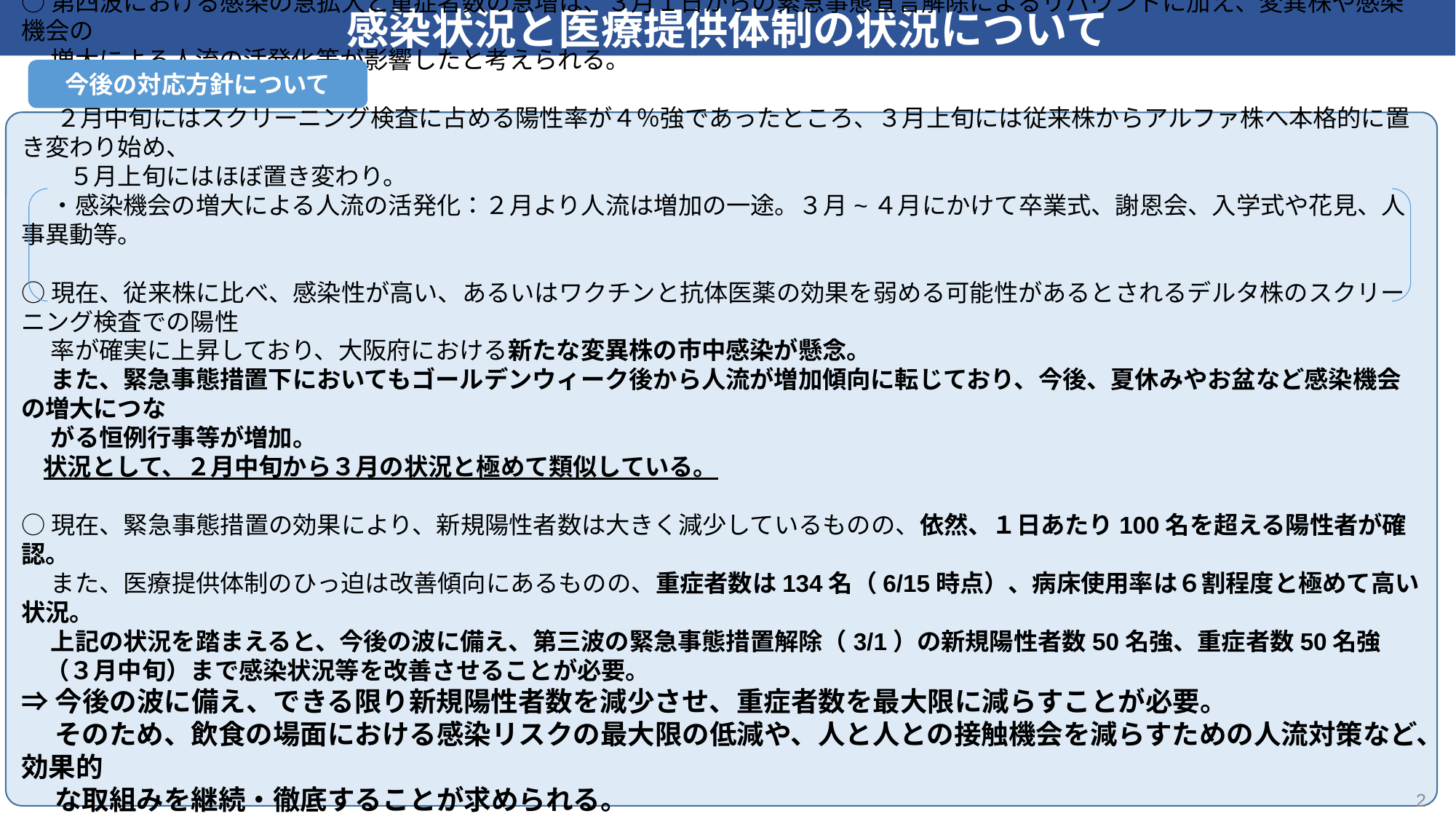

感染状況と医療提供体制の状況について
今後の対応方針について
○第四波における感染の急拡大と重症者数の急増は、３月１日からの緊急事態宣言解除によるリバウンドに加え、変異株や感染機会の
　 増大による人流の活発化等が影響したと考えられる。
　 ・変異株による影響：
　  ２月中旬にはスクリーニング検査に占める陽性率が４％強であったところ、３月上旬には従来株からアルファ株へ本格的に置き変わり始め、
　　５月上旬にはほぼ置き変わり。
　 ・感染機会の増大による人流の活発化：２月より人流は増加の一途。３月~４月にかけて卒業式、謝恩会、入学式や花見、人事異動等。

○現在、従来株に比べ、感染性が高い、あるいはワクチンと抗体医薬の効果を弱める可能性があるとされるデルタ株のスクリーニング検査での陽性
　 率が確実に上昇しており、大阪府における新たな変異株の市中感染が懸念。
　 また、緊急事態措置下においてもゴールデンウィーク後から人流が増加傾向に転じており、今後、夏休みやお盆など感染機会の増大につな
　 がる恒例行事等が増加。
   状況として、２月中旬から３月の状況と極めて類似している。

○現在、緊急事態措置の効果により、新規陽性者数は大きく減少しているものの、依然、１日あたり100名を超える陽性者が確認。
　 また、医療提供体制のひっ迫は改善傾向にあるものの、重症者数は134名（6/15時点）、病床使用率は６割程度と極めて高い状況。
　 上記の状況を踏まえると、今後の波に備え、第三波の緊急事態措置解除（3/1）の新規陽性者数50名強、重症者数50名強
　（３月中旬）まで感染状況等を改善させることが必要。
⇒今後の波に備え、できる限り新規陽性者数を減少させ、重症者数を最大限に減らすことが必要。
　 そのため、飲食の場面における感染リスクの最大限の低減や、人と人との接触機会を減らすための人流対策など、効果的
　 な取組みを継続・徹底することが求められる。

○また、併せて、ワクチン接種の円滑化・加速化や、検査体制の強化や積極的疫学調査による感染拡大を抑制する取組み、病床確保など
　 入院医療体制の強化及び宿泊・自宅療養における対応の充実など今後の医療提供整備を図る。

2